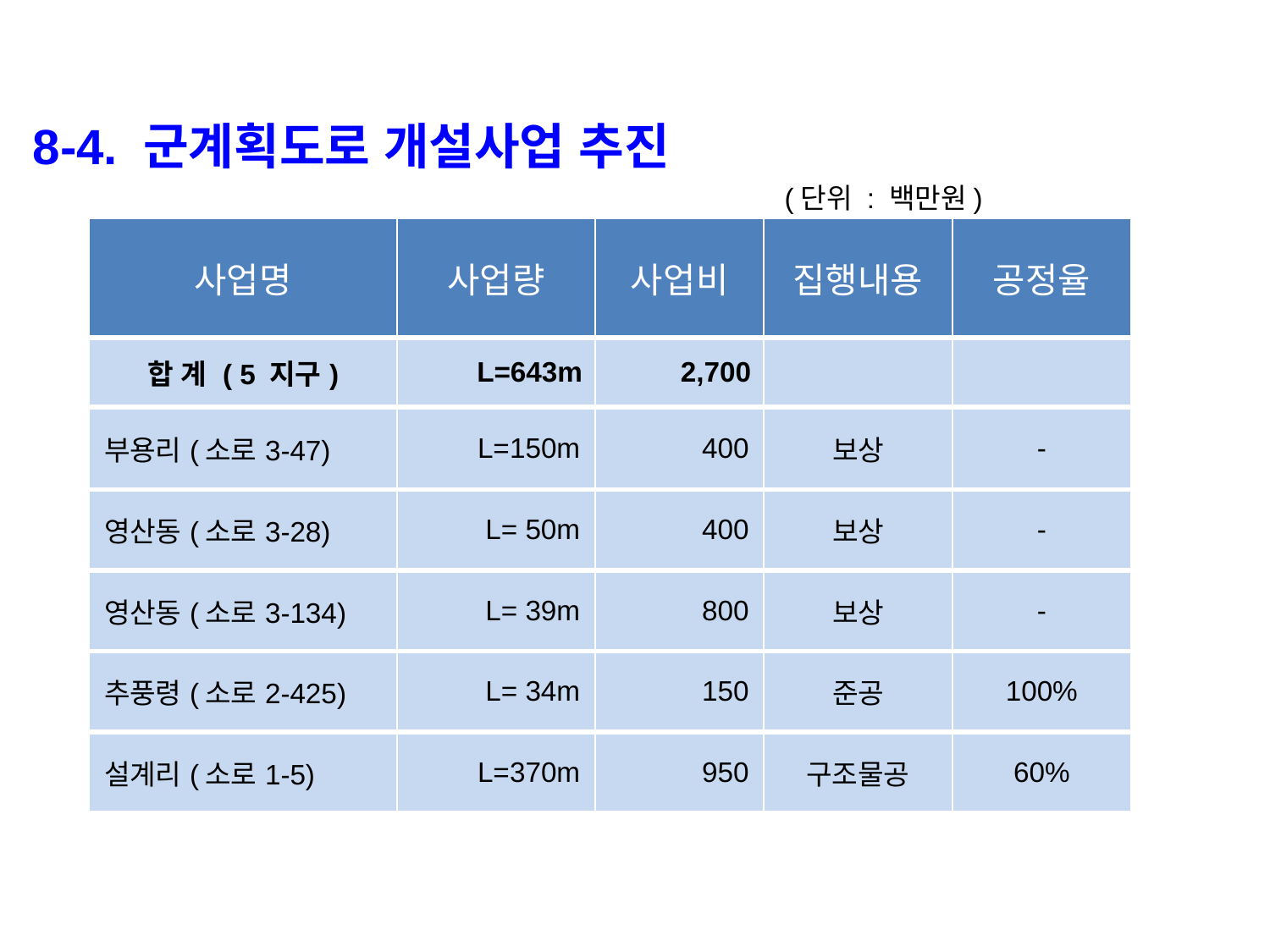

8-4. 군계획도로 개설사업 추진
                                                                                                (단위 : 백만원)
| 사업명 | 사업량 | 사업비 | 집행내용 | 공정율 |
| --- | --- | --- | --- | --- |
| 합 계 ( 5 지구) | L=643m | 2,700 |  |  |
| 부용리(소로3-47) | L=150m | 400 | 보상 | - |
| 영산동(소로3-28) | L= 50m | 400 | 보상 | - |
| 영산동(소로3-134) | L= 39m | 800 | 보상 | - |
| 추풍령(소로2-425) | L= 34m | 150 | 준공 | 100% |
| 설계리(소로1-5) | L=370m | 950 | 구조물공 | 60% |